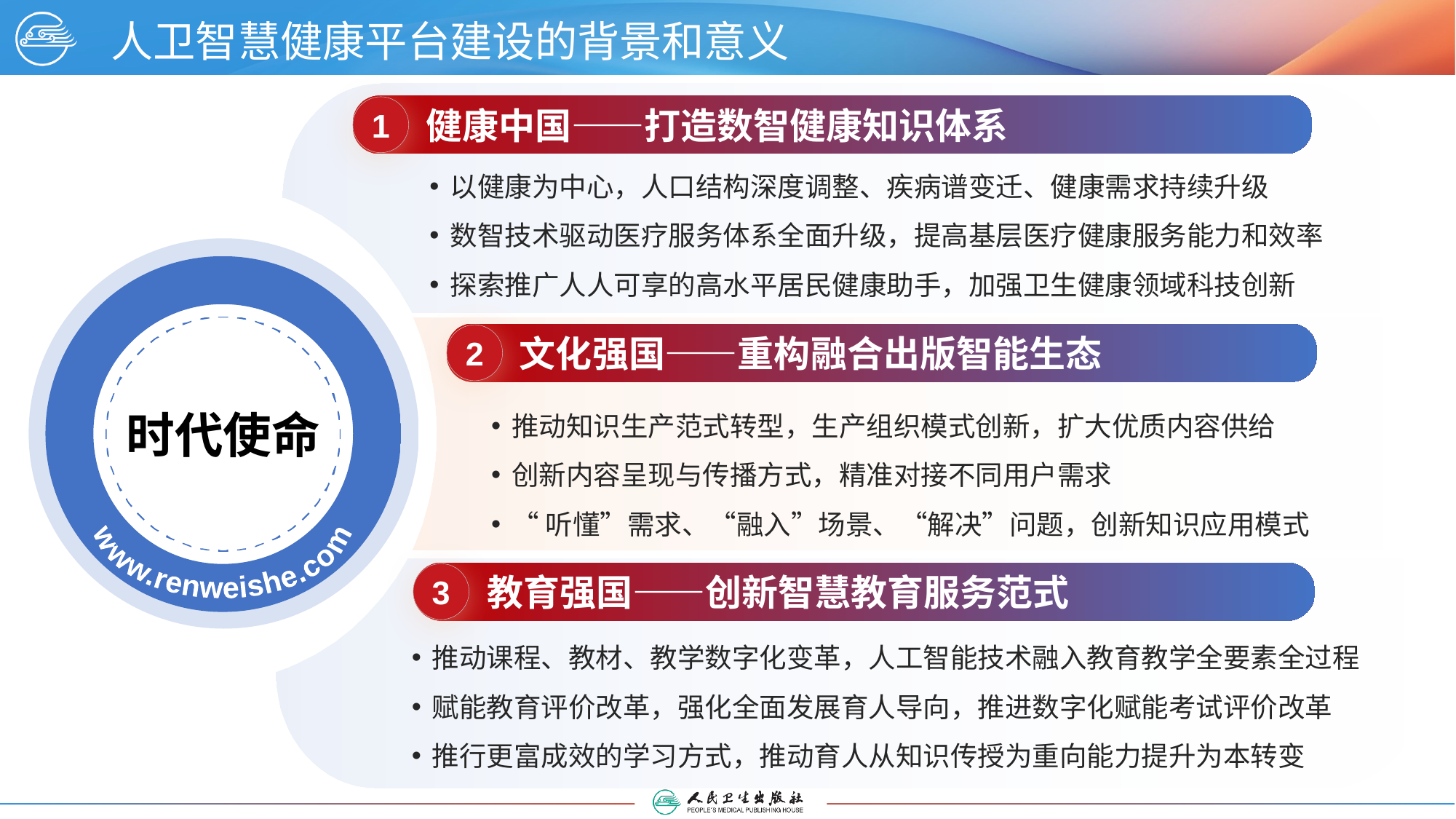

# 人卫智慧健康平台建设的背景和意义

健康中国——打造数智健康知识体系
1
以健康为中心，人口结构深度调整、疾病谱变迁、健康需求持续升级
数智技术驱动医疗服务体系全面升级，提高基层医疗健康服务能力和效率
探索推广人人可享的高水平居民健康助手，加强卫生健康领域科技创新

时代使命

文化强国——重构融合出版智能生态
2
推动知识生产范式转型，生产组织模式创新，扩大优质内容供给
创新内容呈现与传播方式，精准对接不同用户需求
“听懂”需求、“融入”场景、“解决”问题，创新知识应用模式
www.renweishe.com

教育强国——创新智慧教育服务范式
3
推动课程、教材、教学数字化变革，人工智能技术融入教育教学全要素全过程
赋能教育评价改革，强化全面发展育人导向，推进数字化赋能考试评价改革
推行更富成效的学习方式，推动育人从知识传授为重向能力提升为本转变